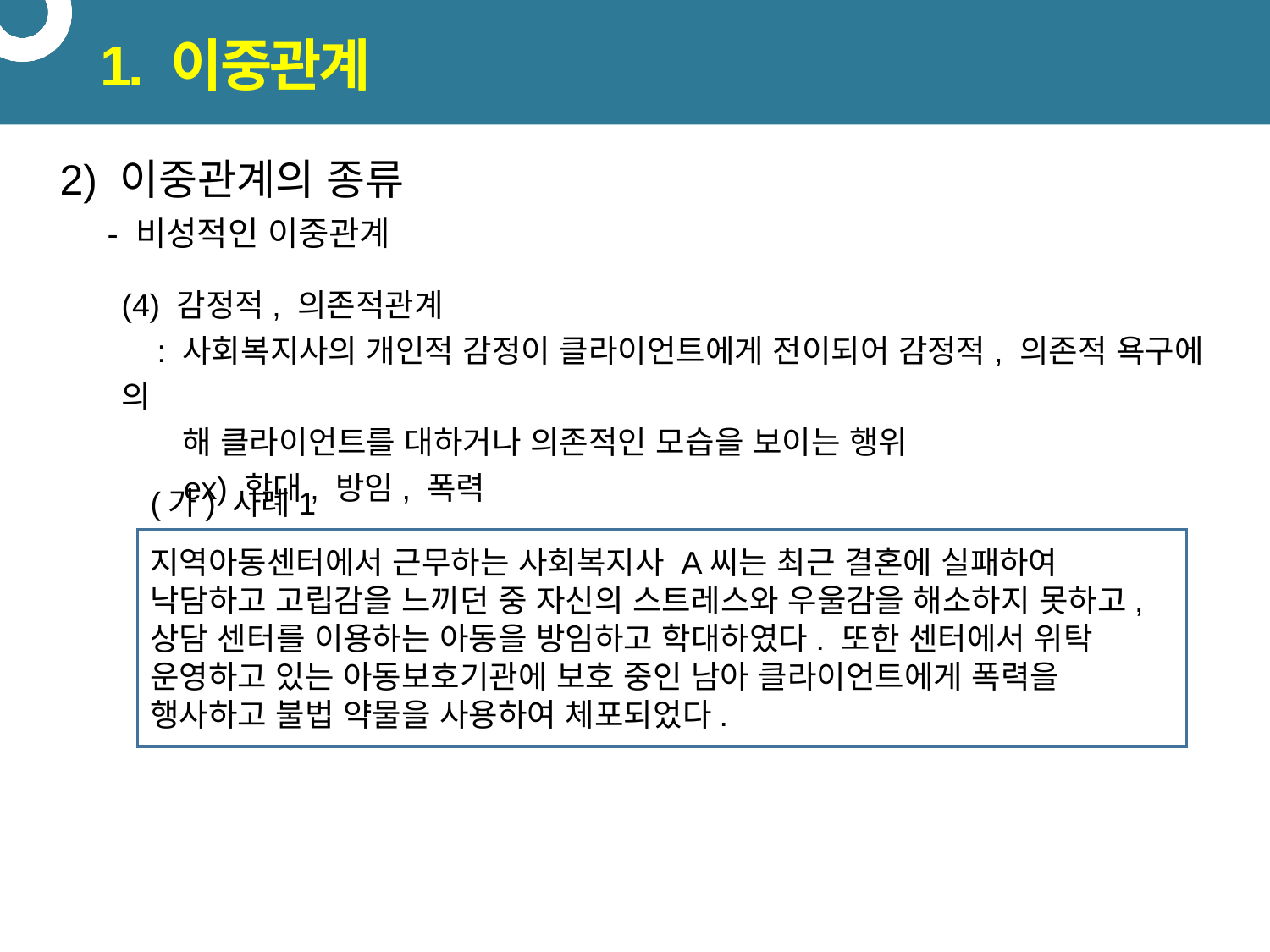

# 1. 이중관계
2) 이중관계의 종류
    - 비성적인 이중관계
(4) 감정적, 의존적관계
    : 사회복지사의 개인적 감정이 클라이언트에게 전이되어 감정적, 의존적 욕구에 의
      해 클라이언트를 대하거나 의존적인 모습을 보이는 행위
       ex) 학대, 방임, 폭력

(가) 사례1

지역아동센터에서 근무하는 사회복지사 A씨는 최근 결혼에 실패하여 낙담하고 고립감을 느끼던 중 자신의 스트레스와 우울감을 해소하지 못하고, 상담 센터를 이용하는 아동을 방임하고 학대하였다. 또한 센터에서 위탁 운영하고 있는 아동보호기관에 보호 중인 남아 클라이언트에게 폭력을 행사하고 불법 약물을 사용하여 체포되었다.